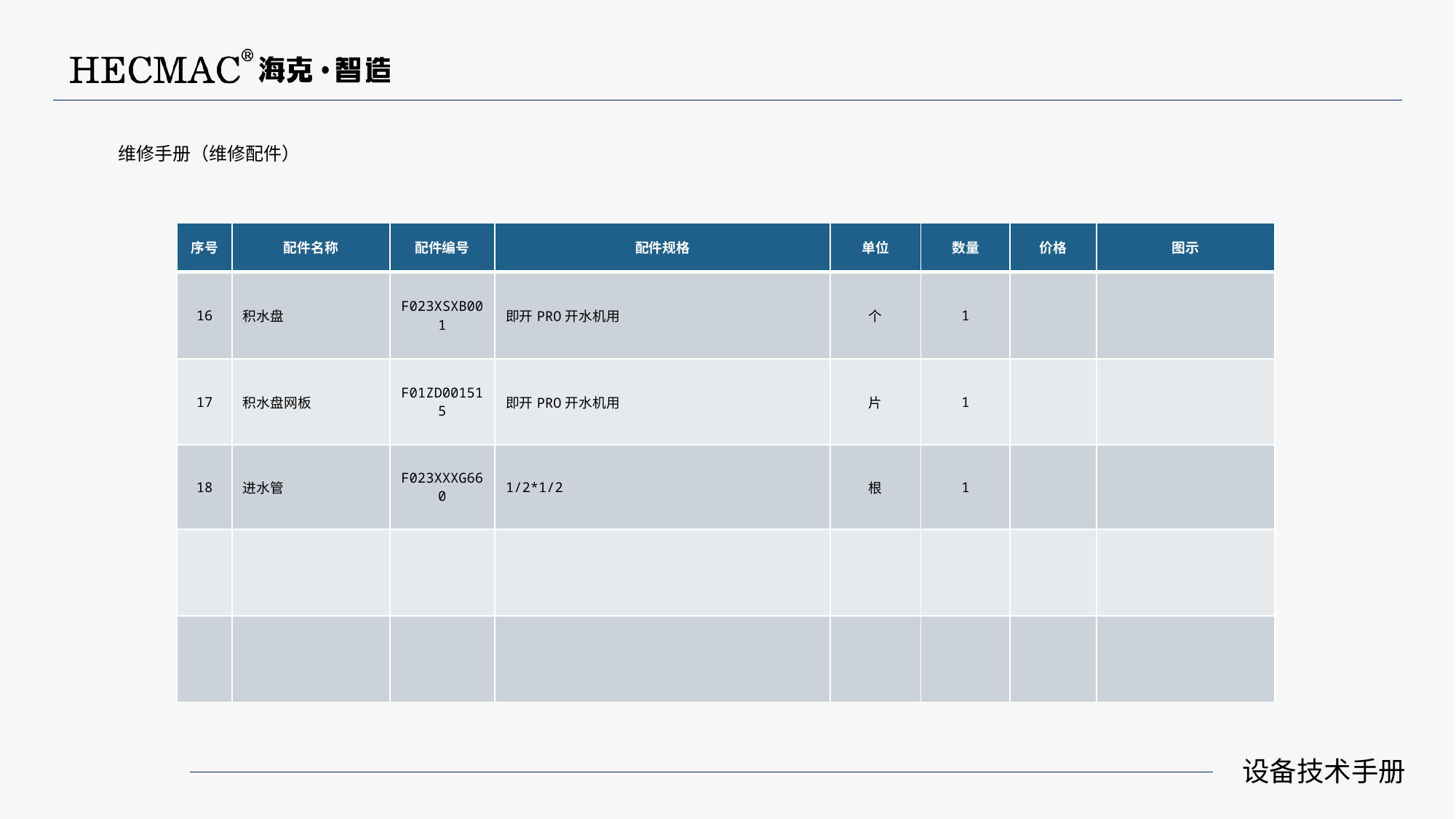

维修手册（维修配件）
| 序号 | 配件名称 | 配件编号 | 配件规格 | 单位 | 数量 | 价格 | 图示 |
| --- | --- | --- | --- | --- | --- | --- | --- |
| 16 | 积水盘 | F023XSXB001 | 即开PRO开水机用 | 个 | 1 |  |  |
| 17 | 积水盘网板 | F01ZD001515 | 即开PRO开水机用 | 片 | 1 |  |  |
| 18 | 进水管 | F023XXXG660 | 1/2\*1/2 | 根 | 1 |  |  |
|  |  |  |  |  |  |  |  |
|  |  |  |  |  |  |  |  |